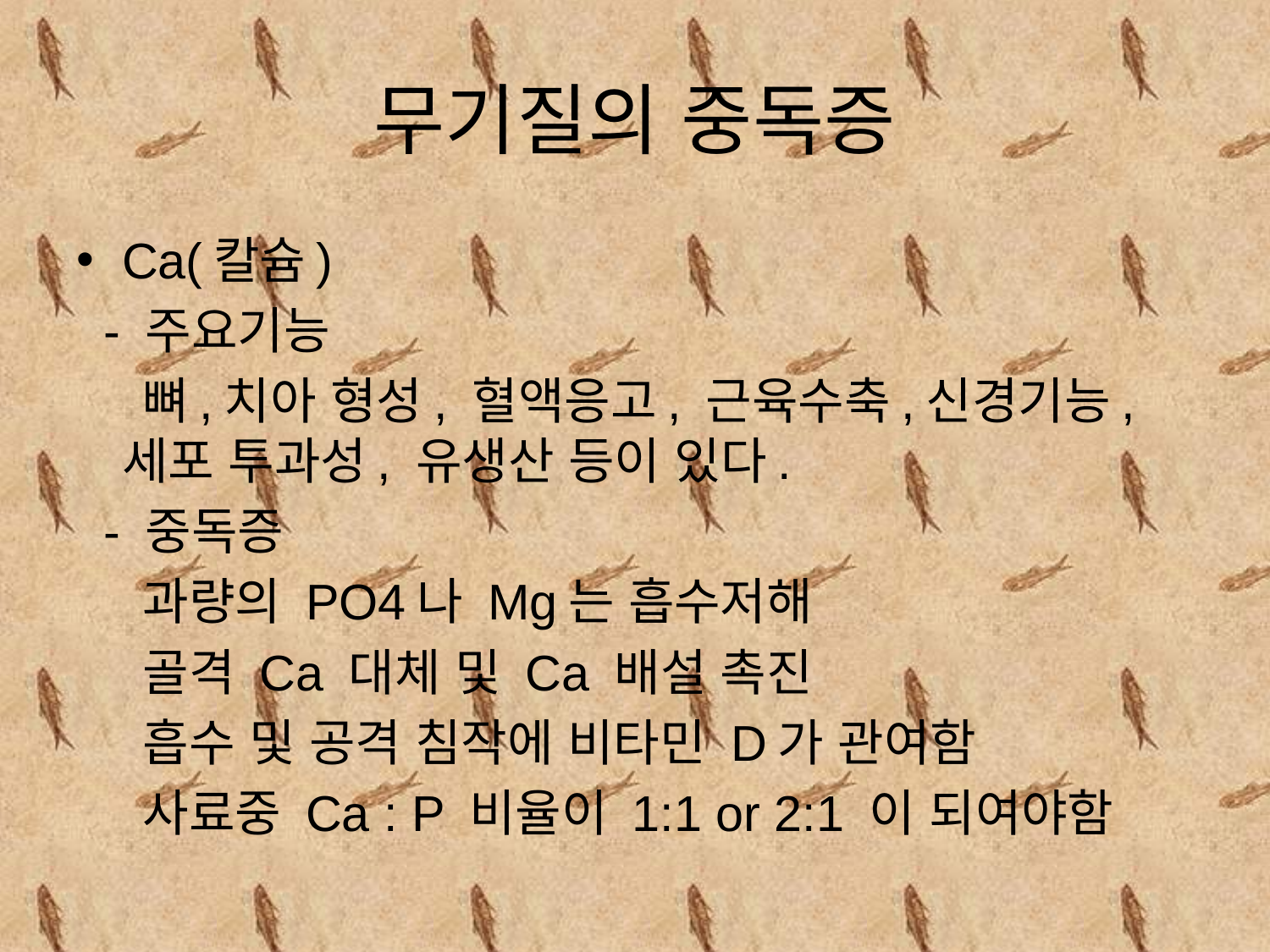

# 무기질의 중독증
Ca(칼슘)
  - 주요기능
    뼈,치아 형성, 혈액응고, 근육수축,신경기능, 세포 투과성, 유생산 등이 있다.
  - 중독증
    과량의 PO4나 Mg는 흡수저해
    골격 Ca 대체 및 Ca 배설 촉진
    흡수 및 공격 침작에 비타민 D가 관여함
    사료중 Ca : P 비율이 1:1 or 2:1 이 되여야함